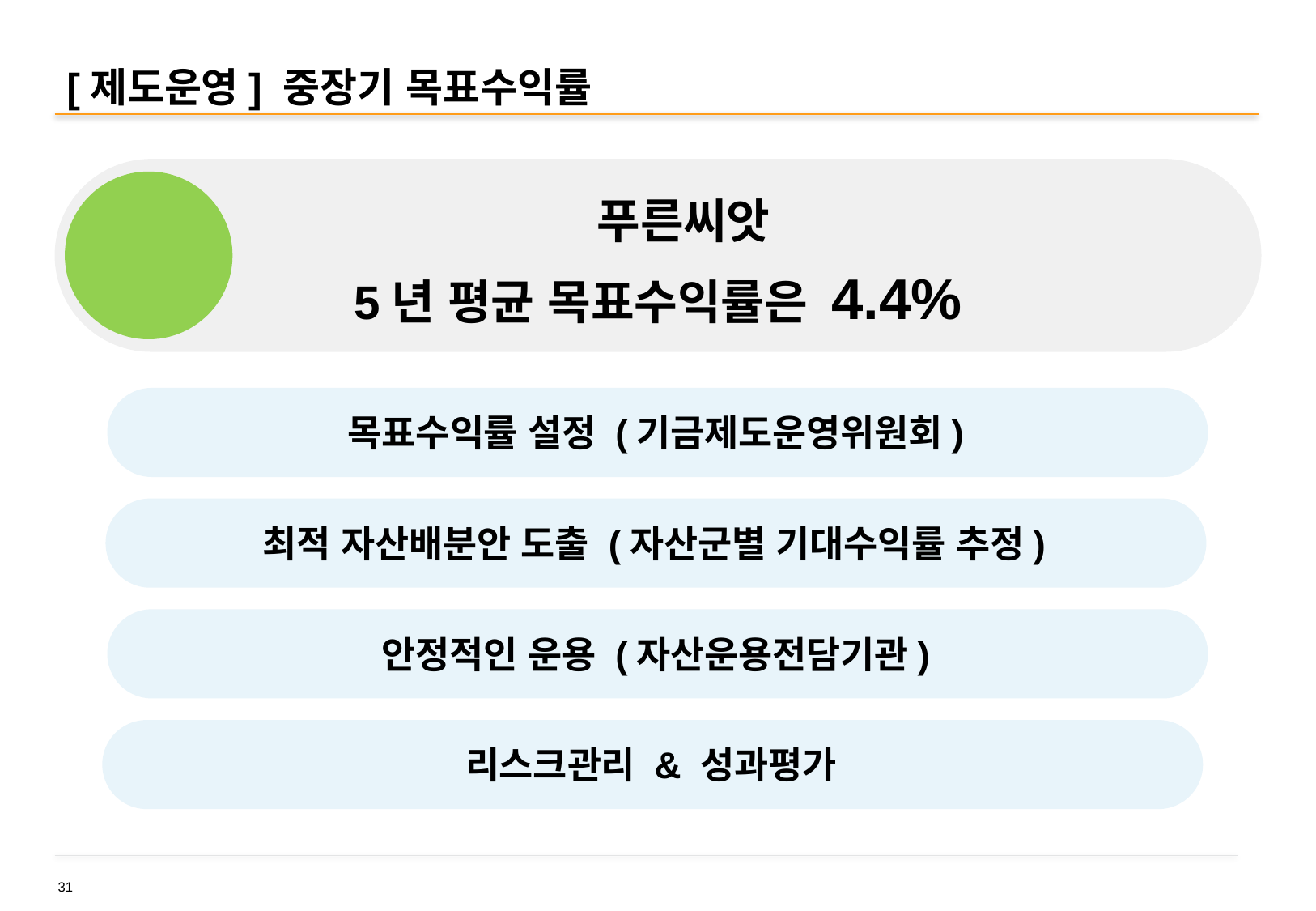

# [제도운영] 중장기 목표수익률
   푸른씨앗
5년 평균 목표수익률은 4.4%
4.4

목표수익률 설정 (기금제도운영위원회)

최적 자산배분안 도출 (자산군별 기대수익률 추정)

안정적인 운용 (자산운용전담기관)

리스크관리 & 성과평가